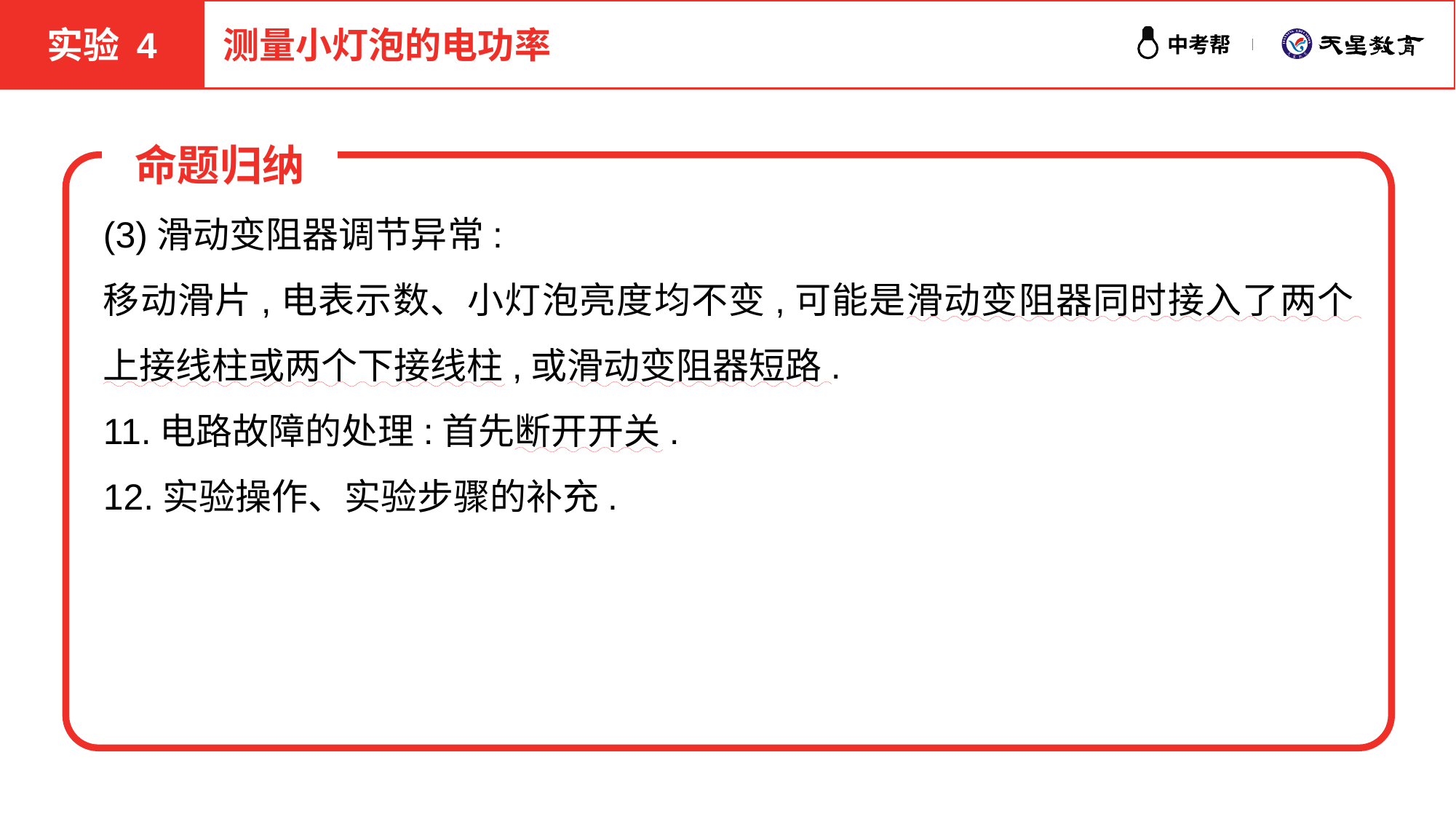

实验 4
测量小灯泡的电功率
命题归纳

(3)滑动变阻器调节异常:
移动滑片,电表示数、小灯泡亮度均不变,可能是滑动变阻器同时接入了两个上接线柱或两个下接线柱,或滑动变阻器短路.
11.电路故障的处理:首先断开开关.
12.实验操作、实验步骤的补充.